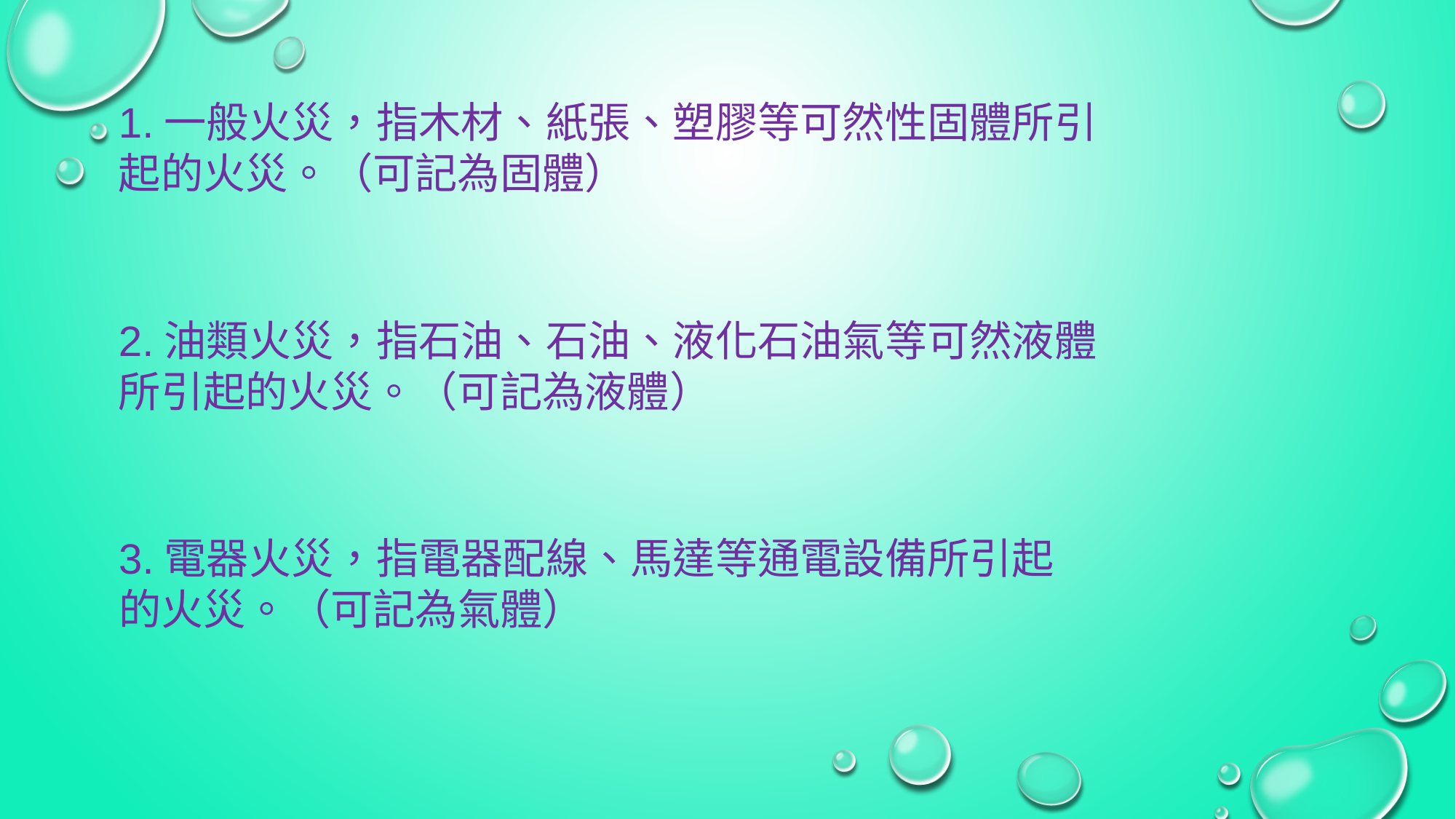

1.一般火災，指木材、紙張、塑膠等可然性固體所引起的火災。（可記為固體）
2.油類火災，指石油、石油、液化石油氣等可然液體所引起的火災。（可記為液體）
3.電器火災，指電器配線、馬達等通電設備所引起的火災。（可記為氣體）